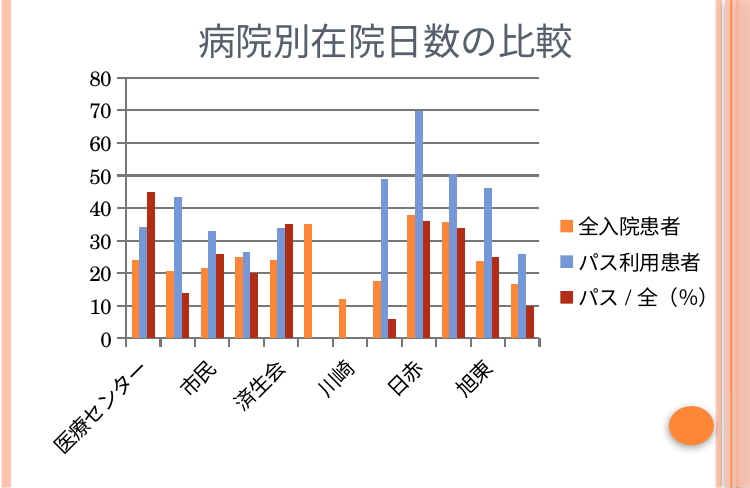

# 病院別在院日数の比較

### Chart

| Category | 全入院患者 | パス利用患者  | パス/全（％） |
|---|---|---|---|
| 医療センター | 24.1 | 34.3 | 45.0 |
| 東部岡山 | 20.8 | 43.5 | 14.0 |
| 市民 | 21.5 | 33.1 | 26.0 |
| 中央 | 25.0 | 26.5 | 20.0 |
| 済生会 | 24.1 | 34.0 | 35.0 |
| 瀬戸内 | 35.0 | 0.0 | 0.0 |
| 川崎 | 12.1 | 0.0 | 0.0 |
| 東部東備 | 17.59 | 49.0 | 6.0 |
| 日赤 | 37.9 | 69.8 | 36.0 |
| 労災 | 35.8 | 50.5 | 34.0 |
| 旭東 | 23.7 | 46.2 | 25.0 |
| 岡大 | 16.6 | 26.0 | 10.0 |